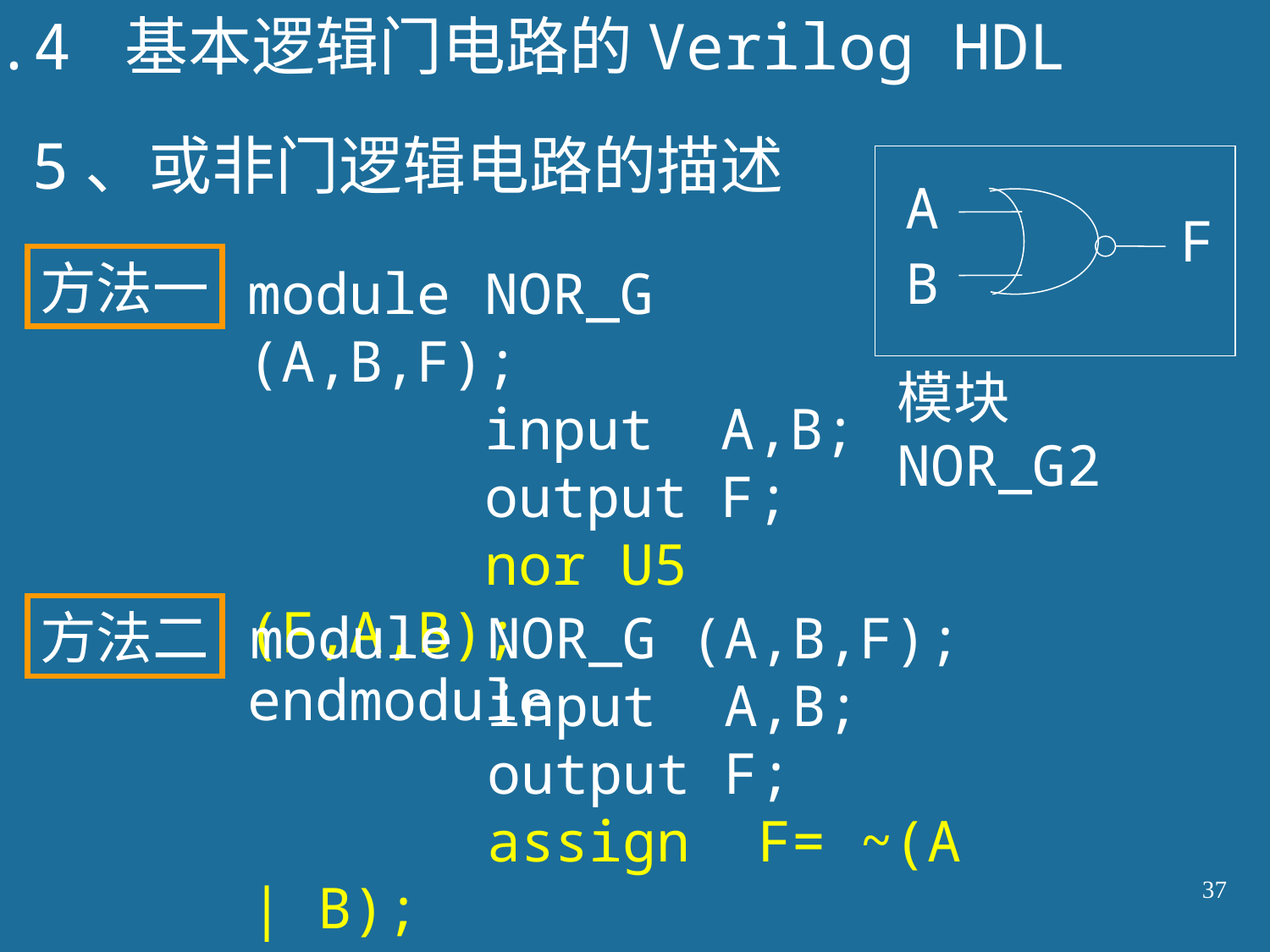

7.4 基本逻辑门电路的Verilog HDL
5、或非门逻辑电路的描述

A
F

B

模块NOR_G2

方法一
module NOR_G (A,B,F);
       input  A,B;
       output F;
       nor U5 (F,A,B);
endmodule
方法二
module NOR_G (A,B,F);
       input  A,B;
       output F;
       assign  F= ~(A | B);
endmodule
37